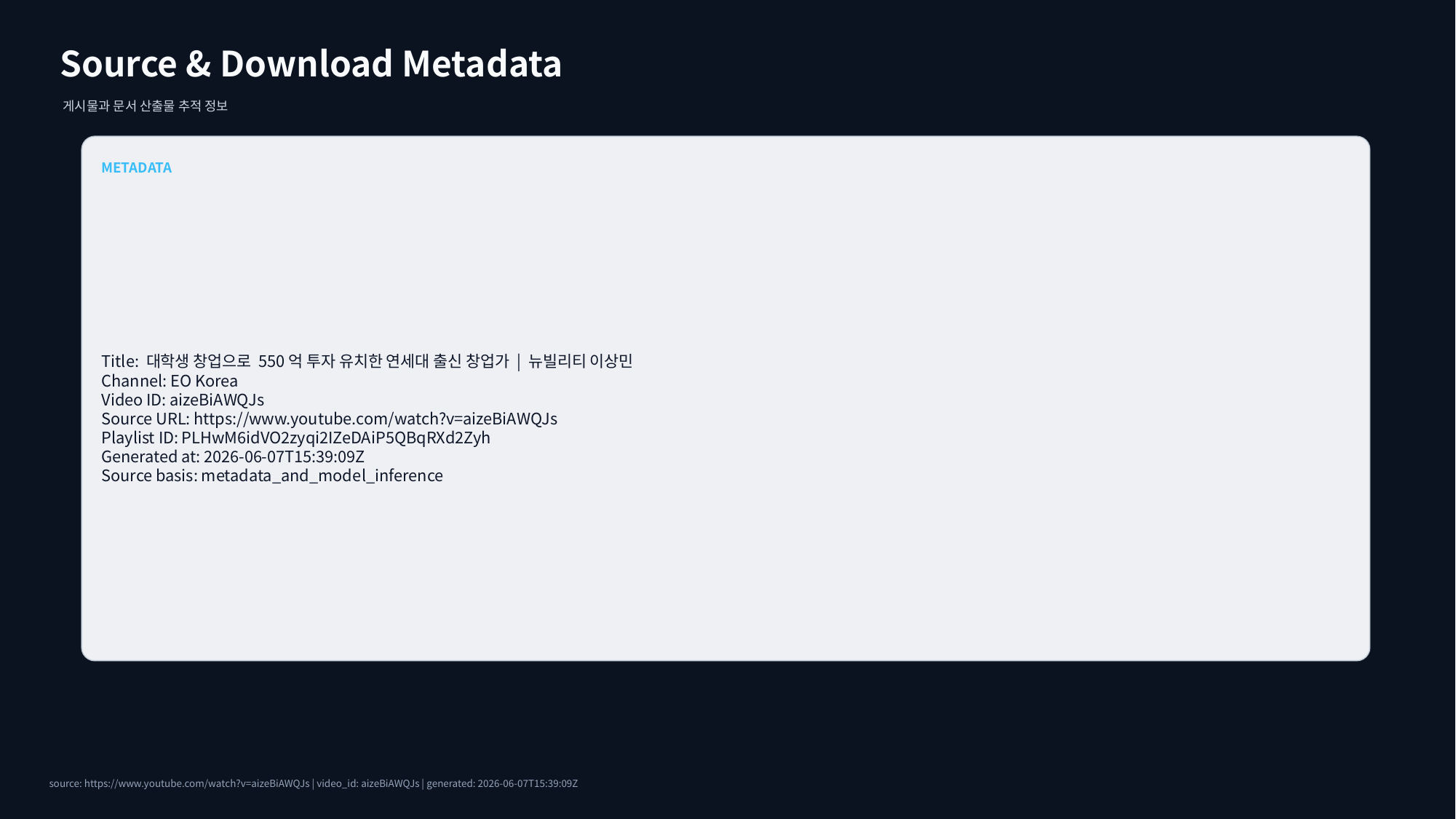

Source & Download Metadata
게시물과 문서 산출물 추적 정보

METADATA
Title: 대학생 창업으로 550억 투자 유치한 연세대 출신 창업가 | 뉴빌리티 이상민
Channel: EO Korea
Video ID: aizeBiAWQJs
Source URL: https://www.youtube.com/watch?v=aizeBiAWQJs
Playlist ID: PLHwM6idVO2zyqi2IZeDAiP5QBqRXd2Zyh
Generated at: 2026-06-07T15:39:09Z
Source basis: metadata_and_model_inference
source: https://www.youtube.com/watch?v=aizeBiAWQJs | video_id: aizeBiAWQJs | generated: 2026-06-07T15:39:09Z